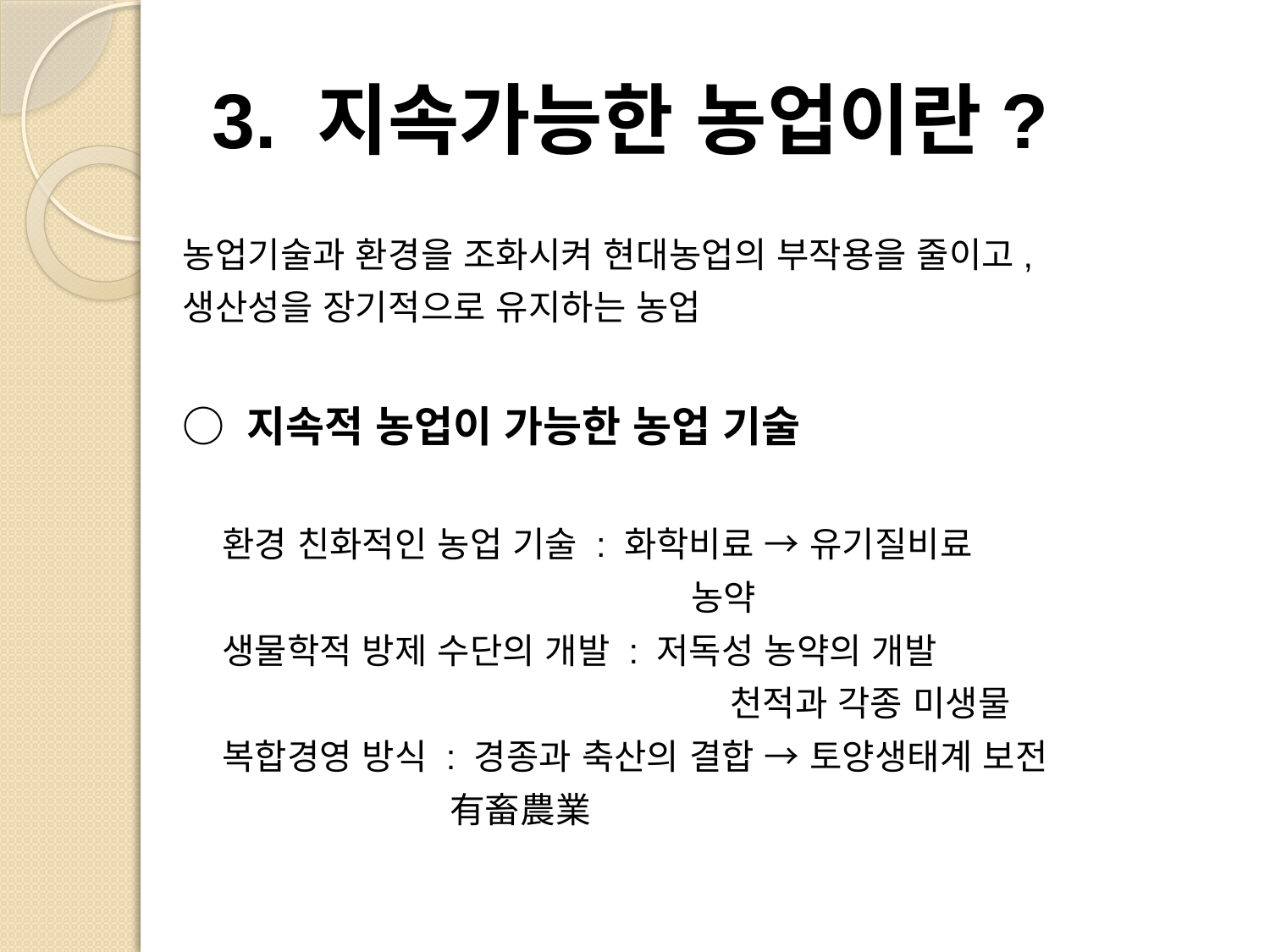

# 3. 지속가능한 농업이란?
농업기술과 환경을 조화시켜 현대농업의 부작용을 줄이고,
생산성을 장기적으로 유지하는 농업

○ 지속적 농업이 가능한 농업 기술

	환경 친화적인 농업 기술 : 화학비료 → 유기질비료
				        농약
	생물학적 방제 수단의 개발 : 저독성 농약의 개발
					천적과 각종 미생물
	복합경영 방식 : 경종과 축산의 결합 → 토양생태계 보전
                          有畜農業